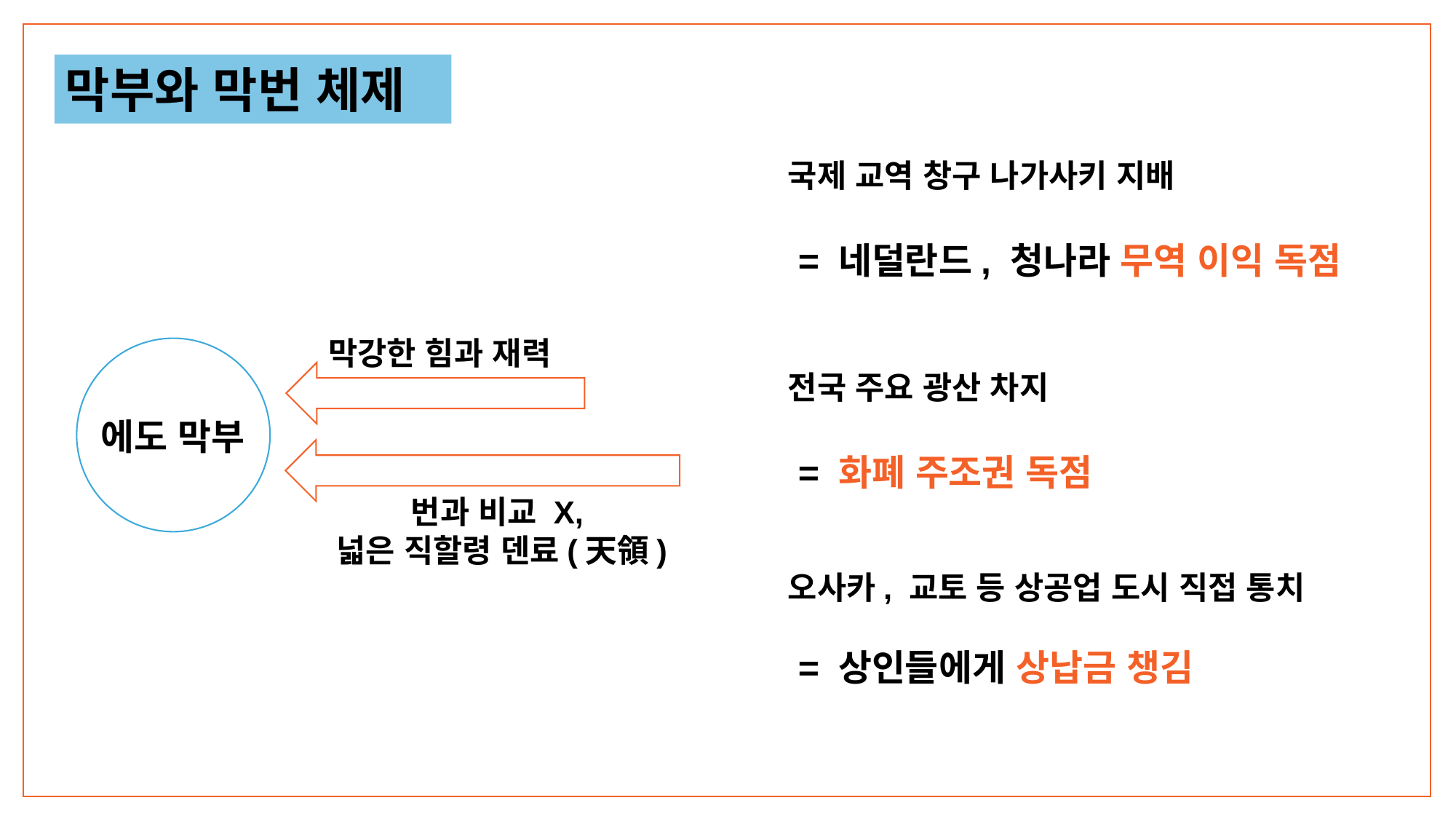

막부와 막번 체제
국제 교역 창구 나가사키 지배

 = 네덜란드, 청나라 무역 이익 독점
막강한 힘과 재력

에도 막부
전국 주요 광산 차지

 = 화폐 주조권 독점

번과 비교 X,
넓은 직할령 덴료(天領)
오사카, 교토 등 상공업 도시 직접 통치

 = 상인들에게 상납금 챙김